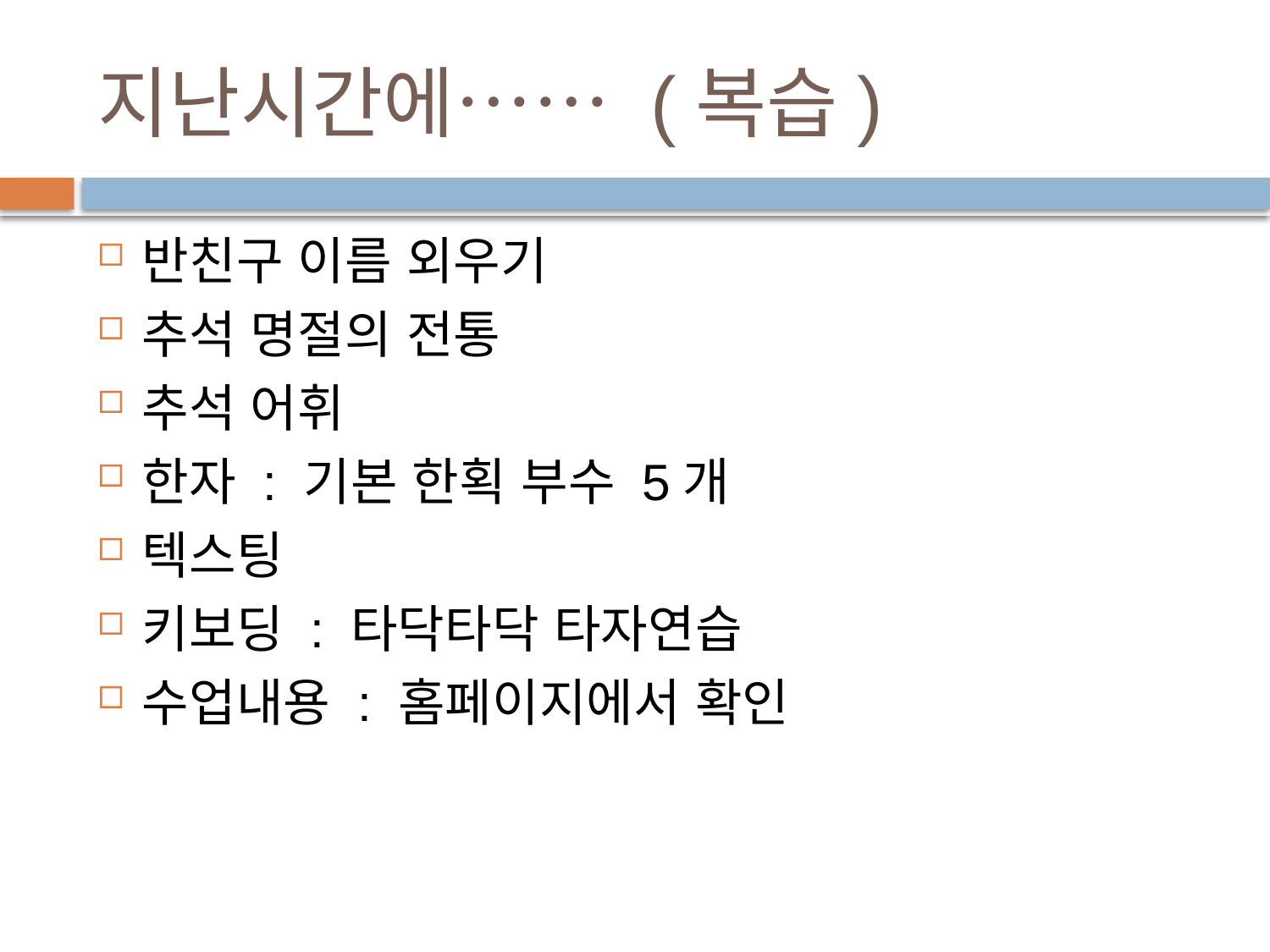

# 지난시간에…… (복습)
반친구 이름 외우기
추석 명절의 전통
추석 어휘
한자 : 기본 한획 부수 5개
텍스팅
키보딩 : 타닥타닥 타자연습
수업내용 : 홈페이지에서 확인